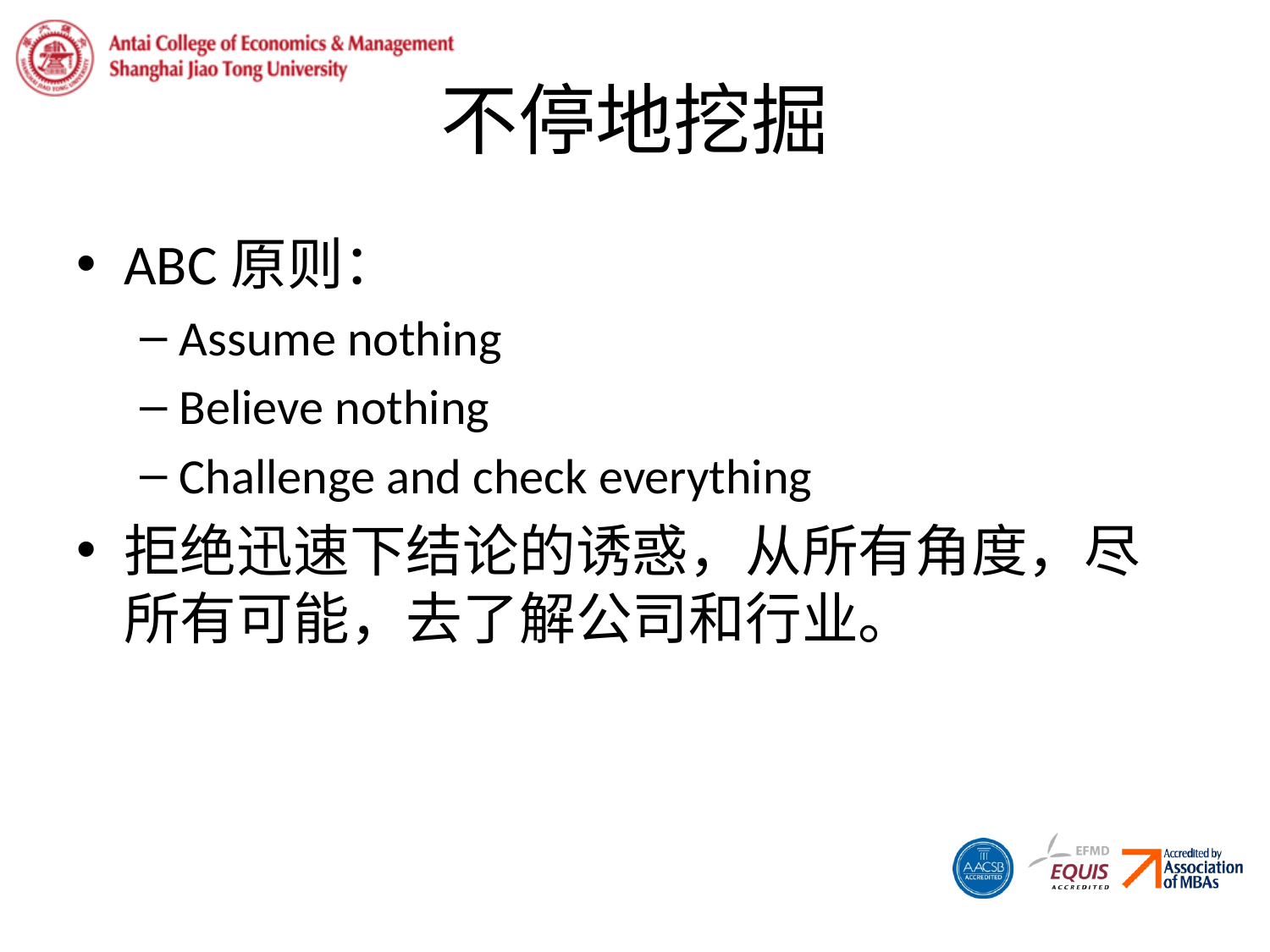

# 不停地挖掘
ABC原则：
Assume nothing
Believe nothing
Challenge and check everything
拒绝迅速下结论的诱惑，从所有角度，尽所有可能，去了解公司和行业。